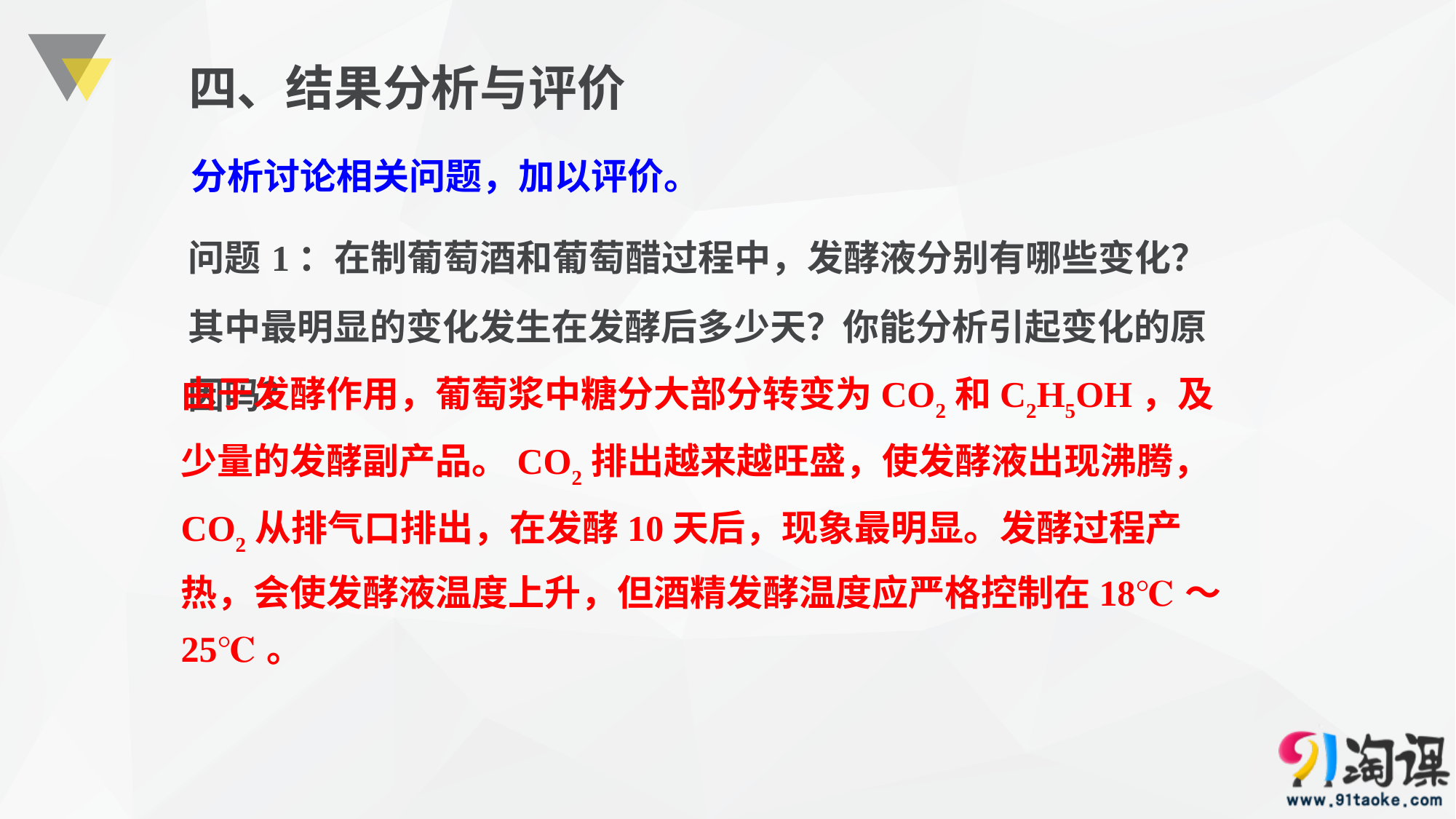

| 四、结果分析与评价 |
| --- |
分析讨论相关问题，加以评价。
| 问题1：在制葡萄酒和葡萄醋过程中，发酵液分别有哪些变化？其中最明显的变化发生在发酵后多少天？你能分析引起变化的原因吗？ |
| --- |
由于发酵作用，葡萄浆中糖分大部分转变为CO2和C2H5OH，及少量的发酵副产品。CO2排出越来越旺盛，使发酵液出现沸腾，CO2从排气口排出，在发酵10天后，现象最明显。发酵过程产热，会使发酵液温度上升，但酒精发酵温度应严格控制在18℃～25℃。